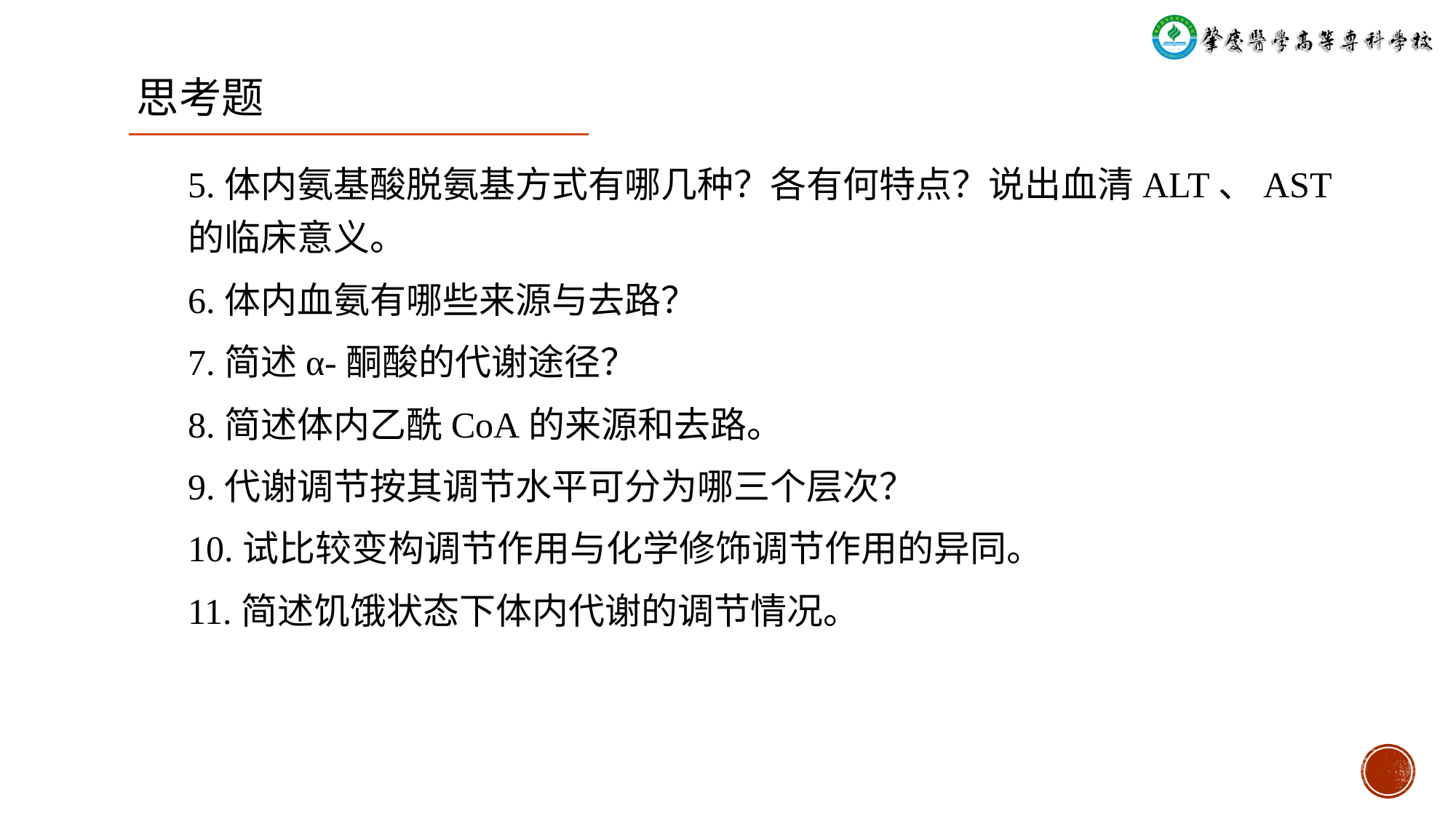

思考题
5.体内氨基酸脱氨基方式有哪几种？各有何特点？说出血清ALT、AST的临床意义。
6.体内血氨有哪些来源与去路？
7.简述α-酮酸的代谢途径？
8.简述体内乙酰CoA的来源和去路。
9.代谢调节按其调节水平可分为哪三个层次？
10.试比较变构调节作用与化学修饰调节作用的异同。
11.简述饥饿状态下体内代谢的调节情况。